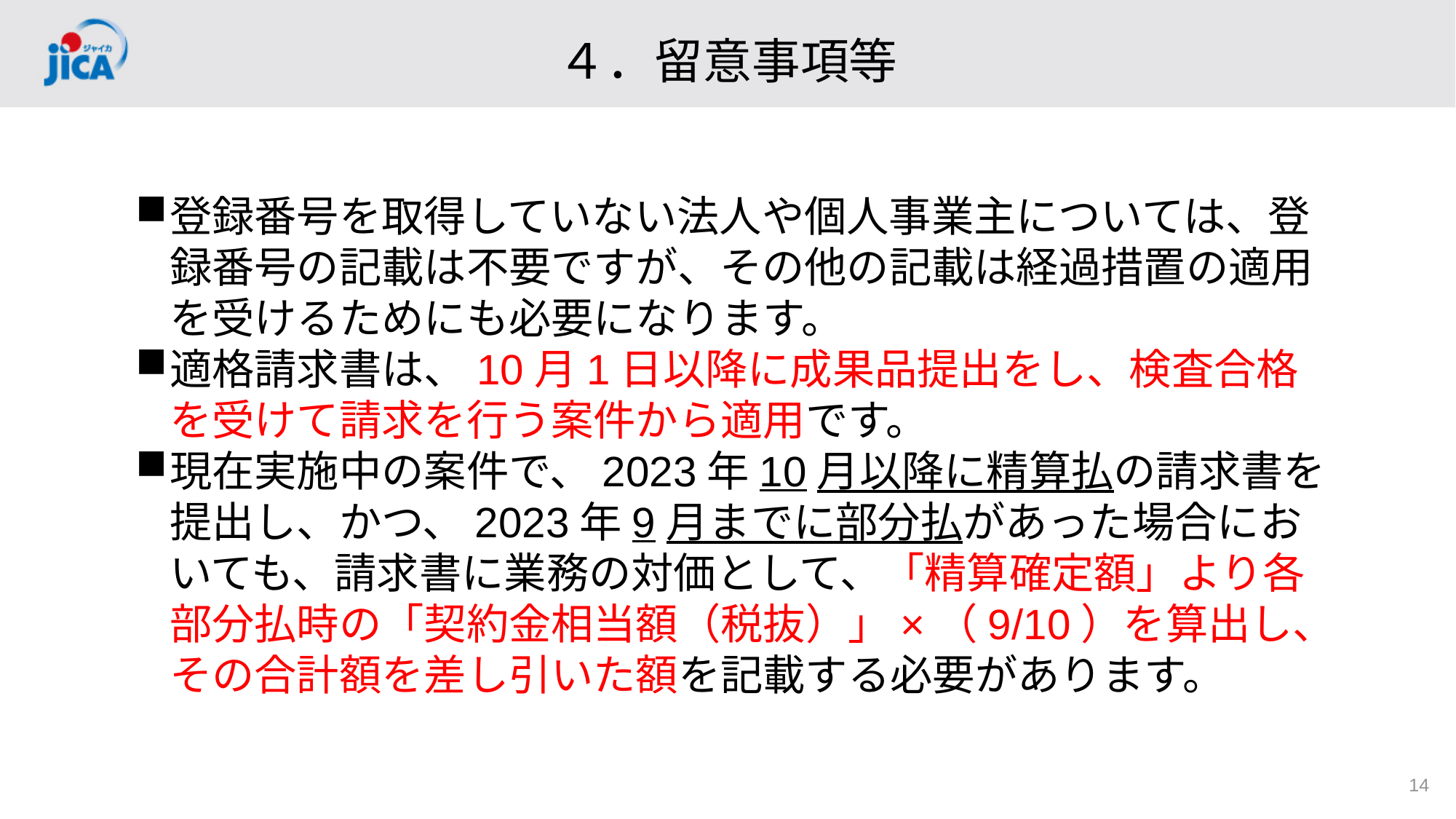

# ４．留意事項等
登録番号を取得していない法人や個人事業主については、登録番号の記載は不要ですが、その他の記載は経過措置の適用を受けるためにも必要になります。
適格請求書は、10月1日以降に成果品提出をし、検査合格を受けて請求を行う案件から適用です。
現在実施中の案件で、2023年10月以降に精算払の請求書を提出し、かつ、2023年9月までに部分払があった場合においても、請求書に業務の対価として、「精算確定額」より各部分払時の「契約金相当額（税抜）」×（9/10）を算出し、その合計額を差し引いた額を記載する必要があります。
14